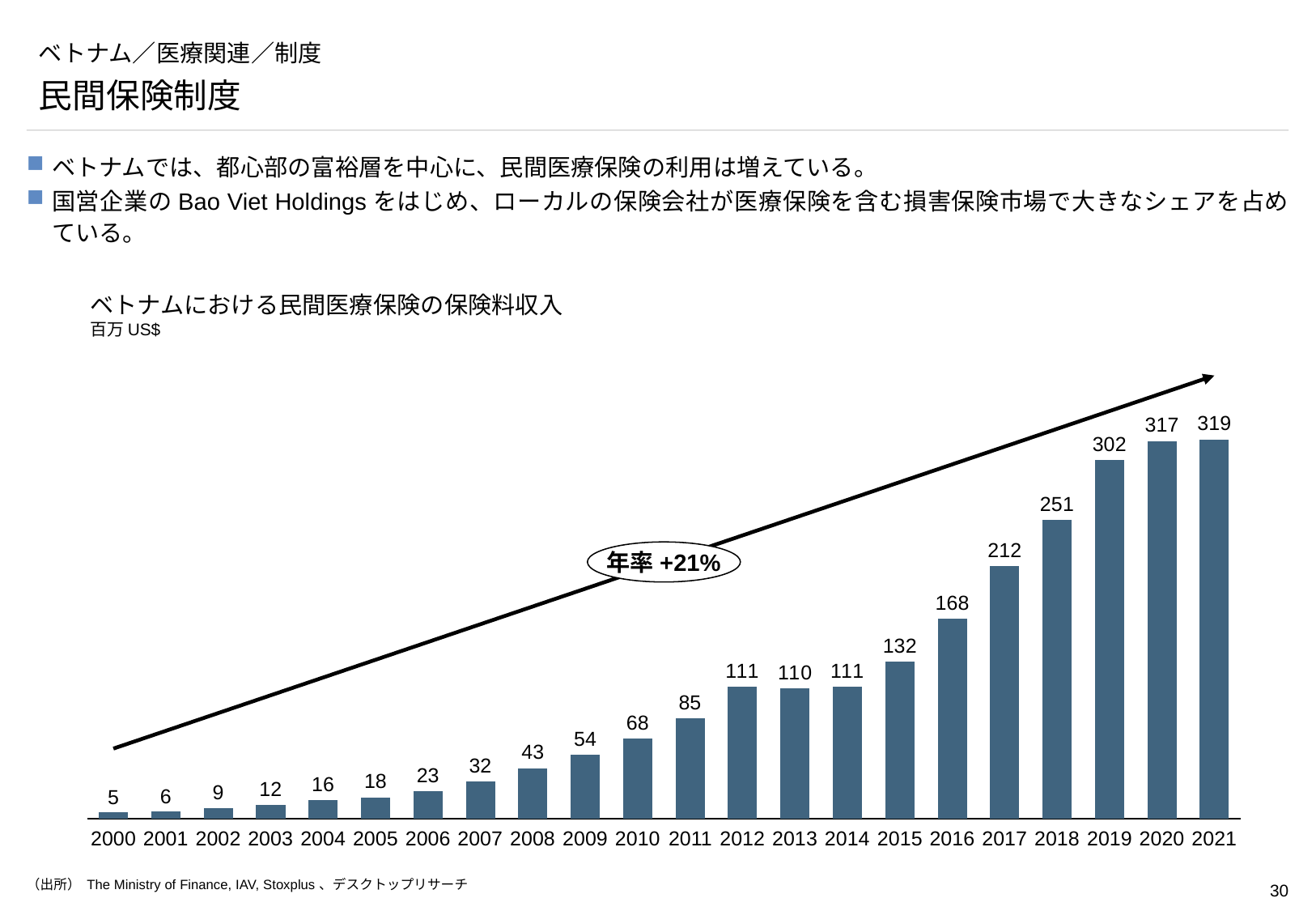

# ベトナム／医療関連／制度
民間保険制度
ベトナムでは、都心部の富裕層を中心に、民間医療保険の利用は増えている。
国営企業のBao Viet Holdingsをはじめ、ローカルの保険会社が医療保険を含む損害保険市場で大きなシェアを占めている。
ベトナムにおける民間医療保険の保険料収入
百万US$

### Chart

| Category |  |
|---|---|
年率+21%
2000
2001
2002
2003
2004
2005
2006
2007
2008
2009
2010
2011
2012
2013
2014
2015
2016
2017
2018
2019
2020
2021
（出所） The Ministry of Finance, IAV, Stoxplus、デスクトップリサーチ